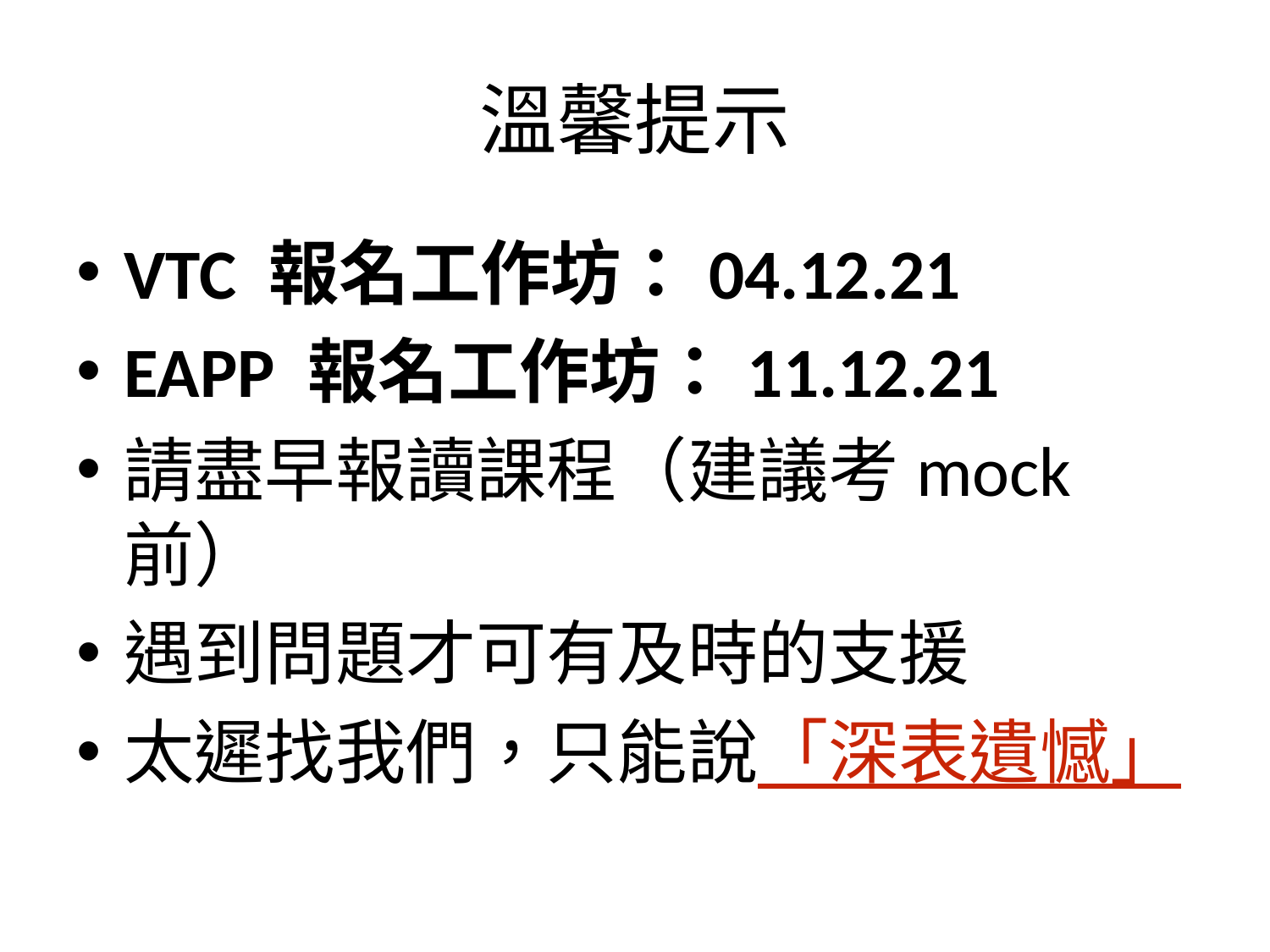

# 溫馨提示
VTC 報名工作坊：04.12.21
EAPP 報名工作坊：11.12.21
請盡早報讀課程（建議考mock前）
遇到問題才可有及時的支援
太遲找我們，只能說「深表遺憾」